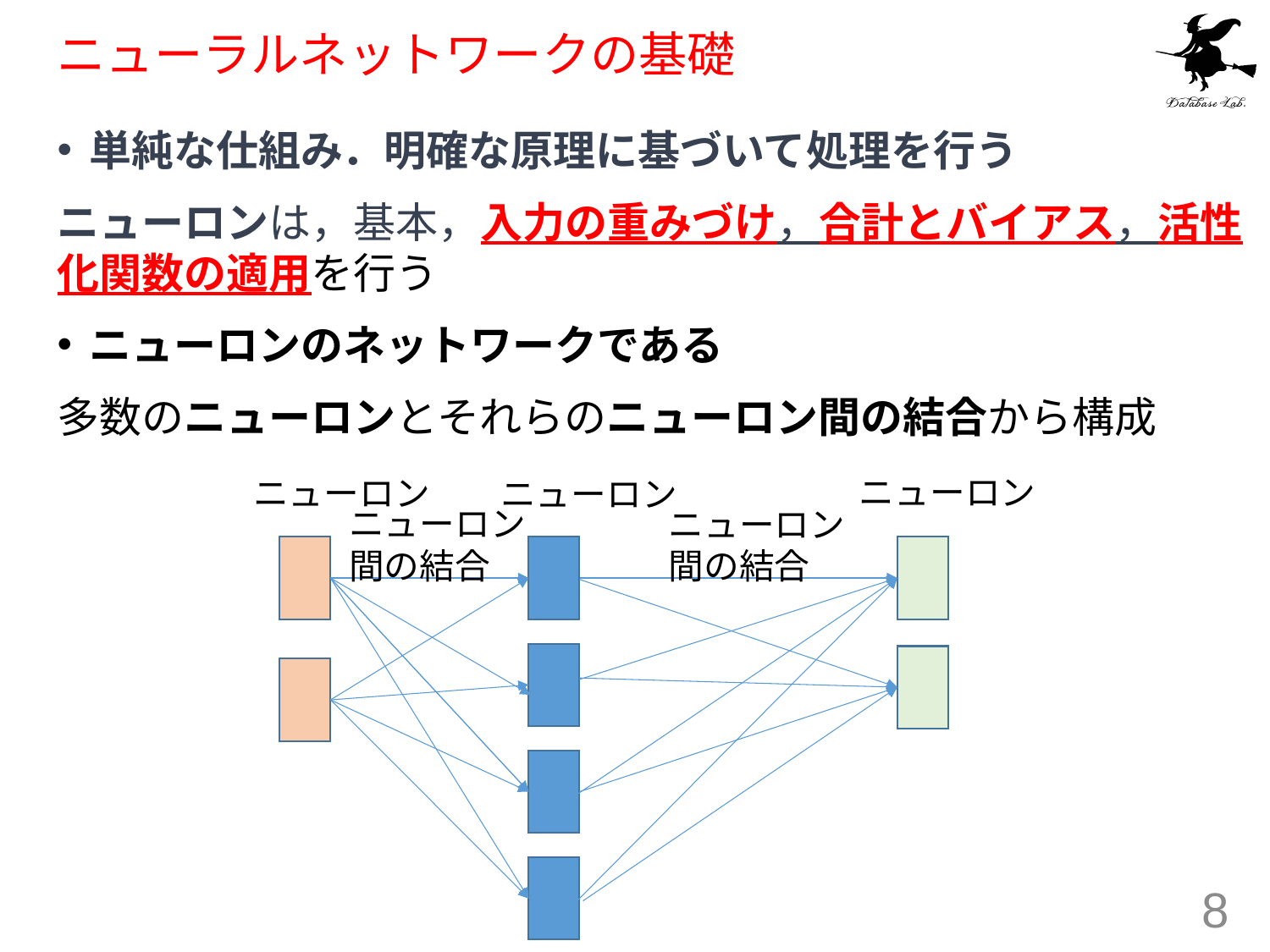

# ニューラルネットワークの基礎
単純な仕組み．明確な原理に基づいて処理を行う
ニューロンは，基本，入力の重みづけ，合計とバイアス，活性化関数の適用を行う
ニューロンのネットワークである
多数のニューロンとそれらのニューロン間の結合から構成
ニューロン
ニューロン
ニューロン
ニューロン間の結合
ニューロン間の結合

8